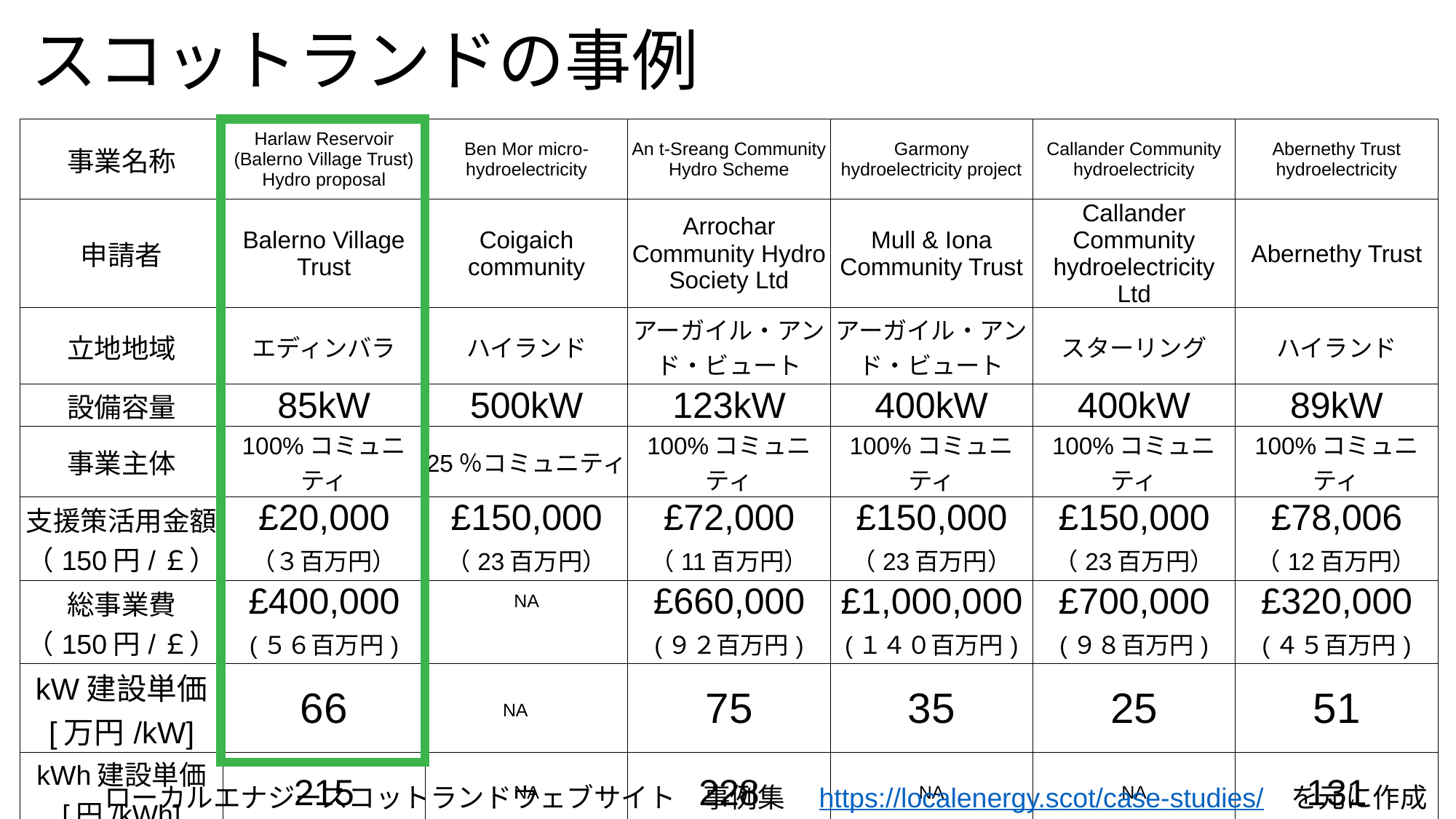

# スコットランドの事例
| 事業名称 | Harlaw Reservoir (Balerno Village Trust) Hydro proposal | Ben Mor micro-hydroelectricity | An t-Sreang Community Hydro Scheme | Garmony hydroelectricity project | Callander Community hydroelectricity | Abernethy Trust hydroelectricity |
| --- | --- | --- | --- | --- | --- | --- |
| 申請者 | Balerno Village Trust | Coigaich community | Arrochar Community Hydro Society Ltd | Mull & Iona Community Trust | Callander Community hydroelectricity Ltd | Abernethy Trust |
| 立地地域 | エディンバラ | ハイランド | アーガイル・アンド・ビュート | アーガイル・アンド・ビュート | スターリング | ハイランド |
| 設備容量 | 85kW | 500kW | 123kW | 400kW | 400kW | 89kW |
| 事業主体 | 100%コミュニティ | 25％コミュニティ | 100%コミュニティ | 100%コミュニティ | 100%コミュニティ | 100%コミュニティ |
| 支援策活用金額 （150円/￡） | £20,000 | £150,000 | £72,000 | £150,000 | £150,000 | £78,006 |
|  | （３百万円） | （23百万円） | （11百万円） | （23百万円） | （23百万円） | （12百万円） |
| 総事業費 （150円/￡） | £400,000 | NA | £660,000 | £1,000,000 | £700,000 | £320,000 |
|  | (５６百万円) |  | (９２百万円) | (１４０百万円) | (９８百万円) | (４５百万円) |
| kW建設単価 [万円/kW] | 66 | NA | 75 | 35 | 25 | 51 |
| kWh建設単価 [円/kWh] | 215 | NA | 228 | NA | NA | 131 |

ローカルエナジースコットランドウェブサイト　事例集　https://localenergy.scot/case-studies/　を元に作成